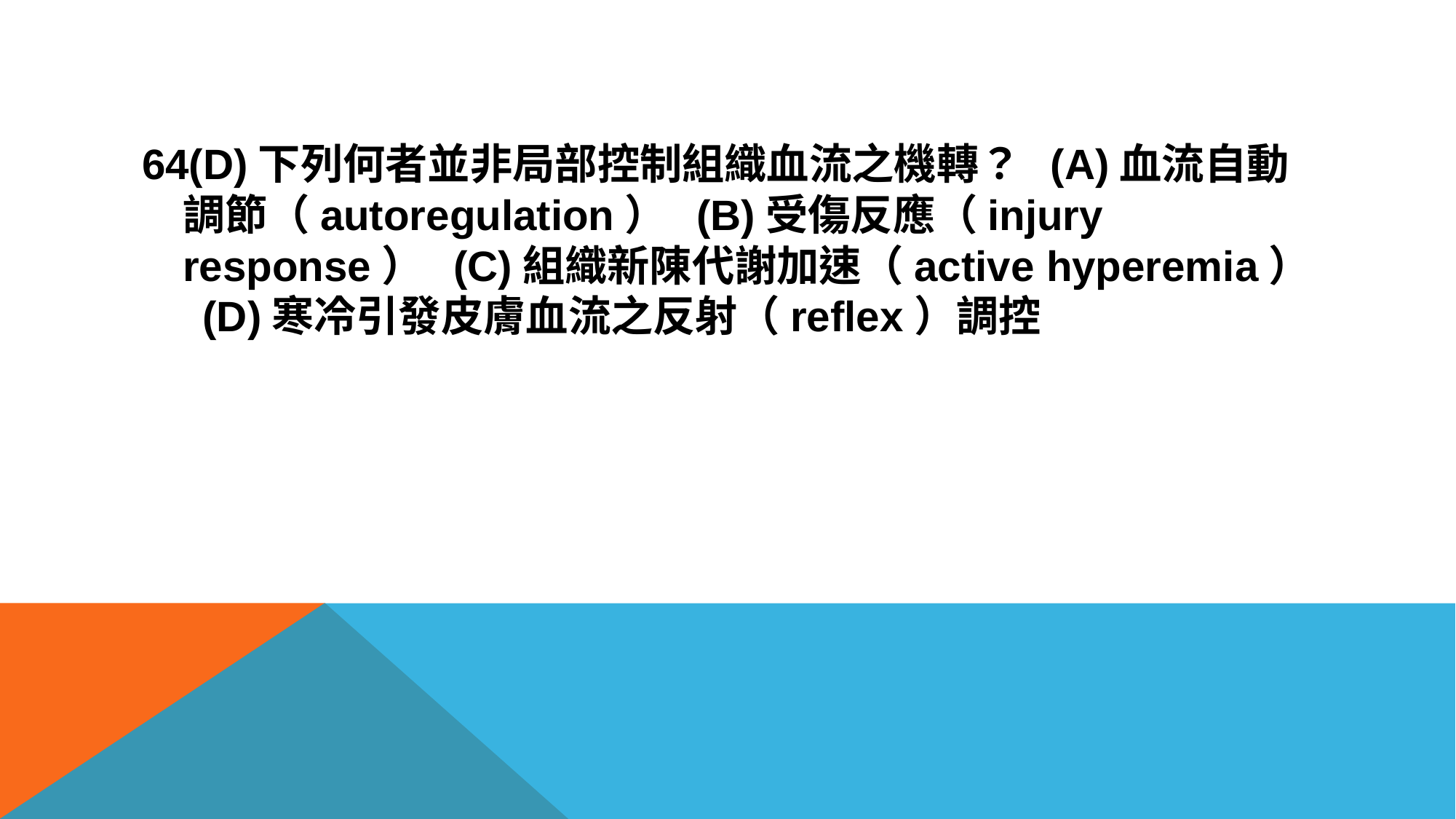

#
64(D)下列何者並非局部控制組織血流之機轉？  (A)血流自動調節（autoregulation）  (B)受傷反應（injury response）  (C)組織新陳代謝加速（active hyperemia）  (D)寒冷引發皮膚血流之反射（reflex）調控